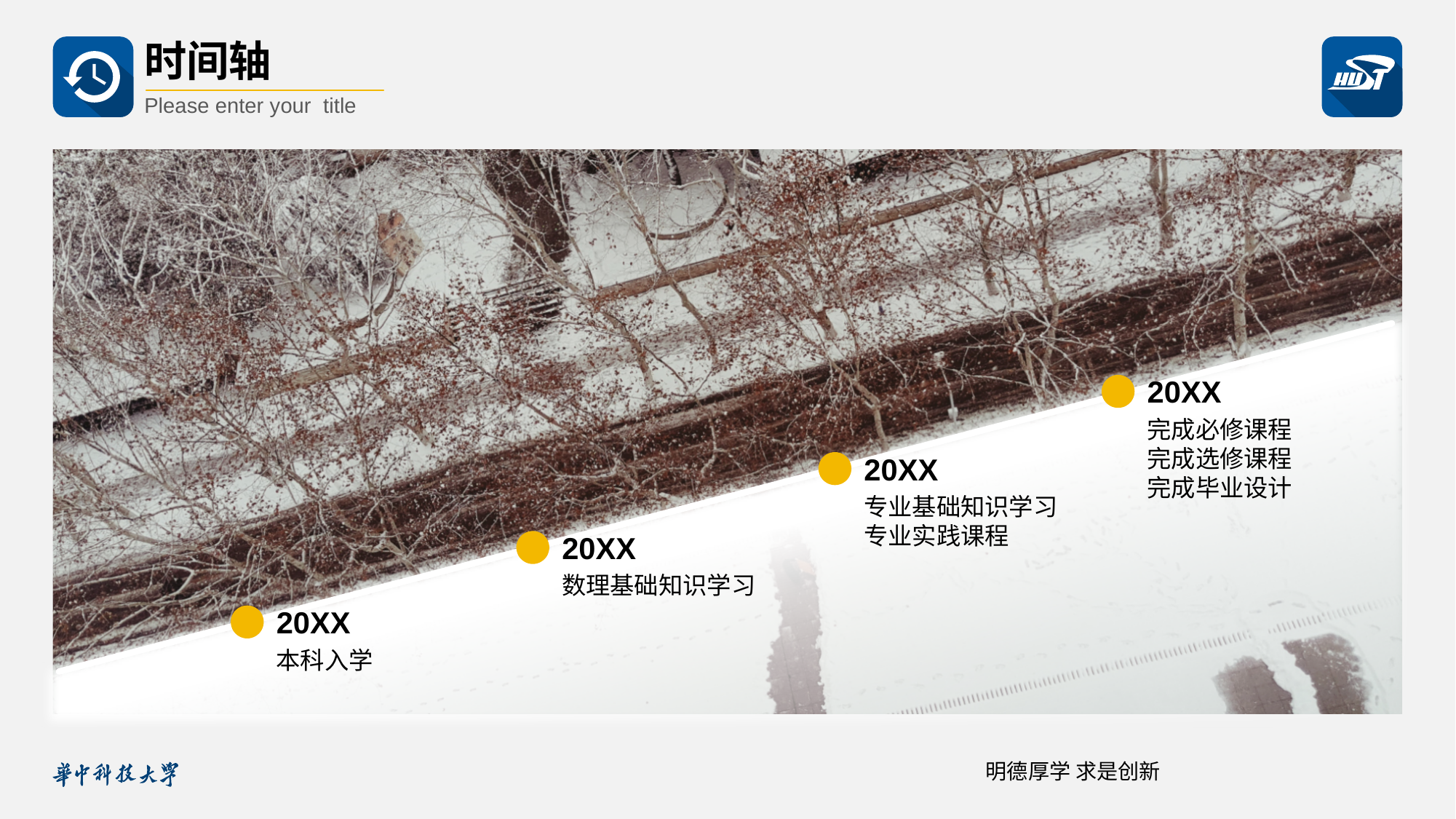

时间轴
Please enter your  title
20XX
完成必修课程
完成选修课程
完成毕业设计
20XX
专业基础知识学习
专业实践课程
20XX
数理基础知识学习
20XX
本科入学